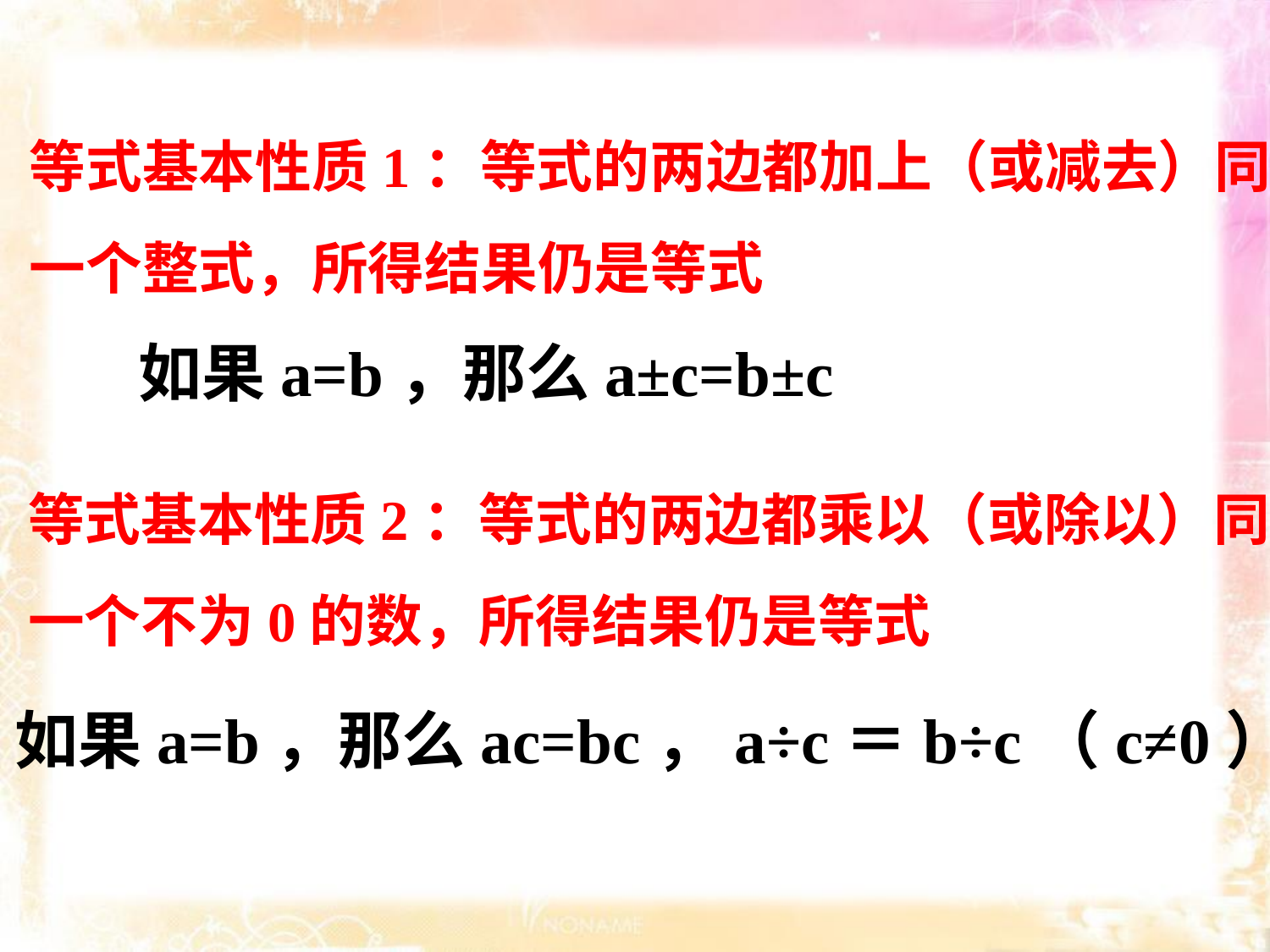

等式基本性质1：等式的两边都加上（或减去）同一个整式，所得结果仍是等式
如果a=b，那么a±c=b±c
等式基本性质2：等式的两边都乘以（或除以）同一个不为0的数，所得结果仍是等式
如果a=b，那么ac=bc，a÷c＝b÷c（c≠0）